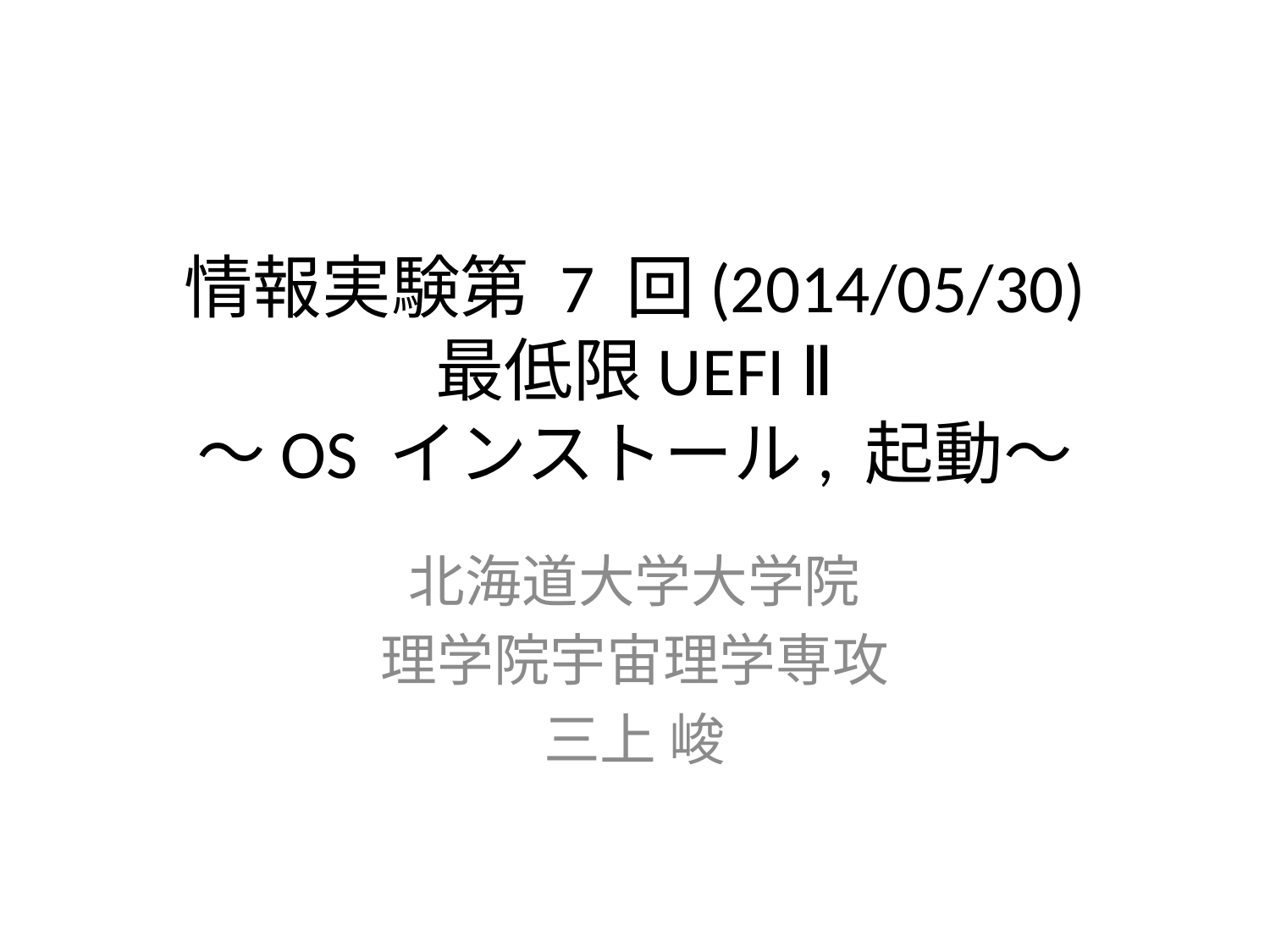

# 情報実験第 7 回(2014/05/30) 最低限UEFI Ⅱ ～OS インストール, 起動～
北海道大学大学院
理学院宇宙理学専攻
三上 峻